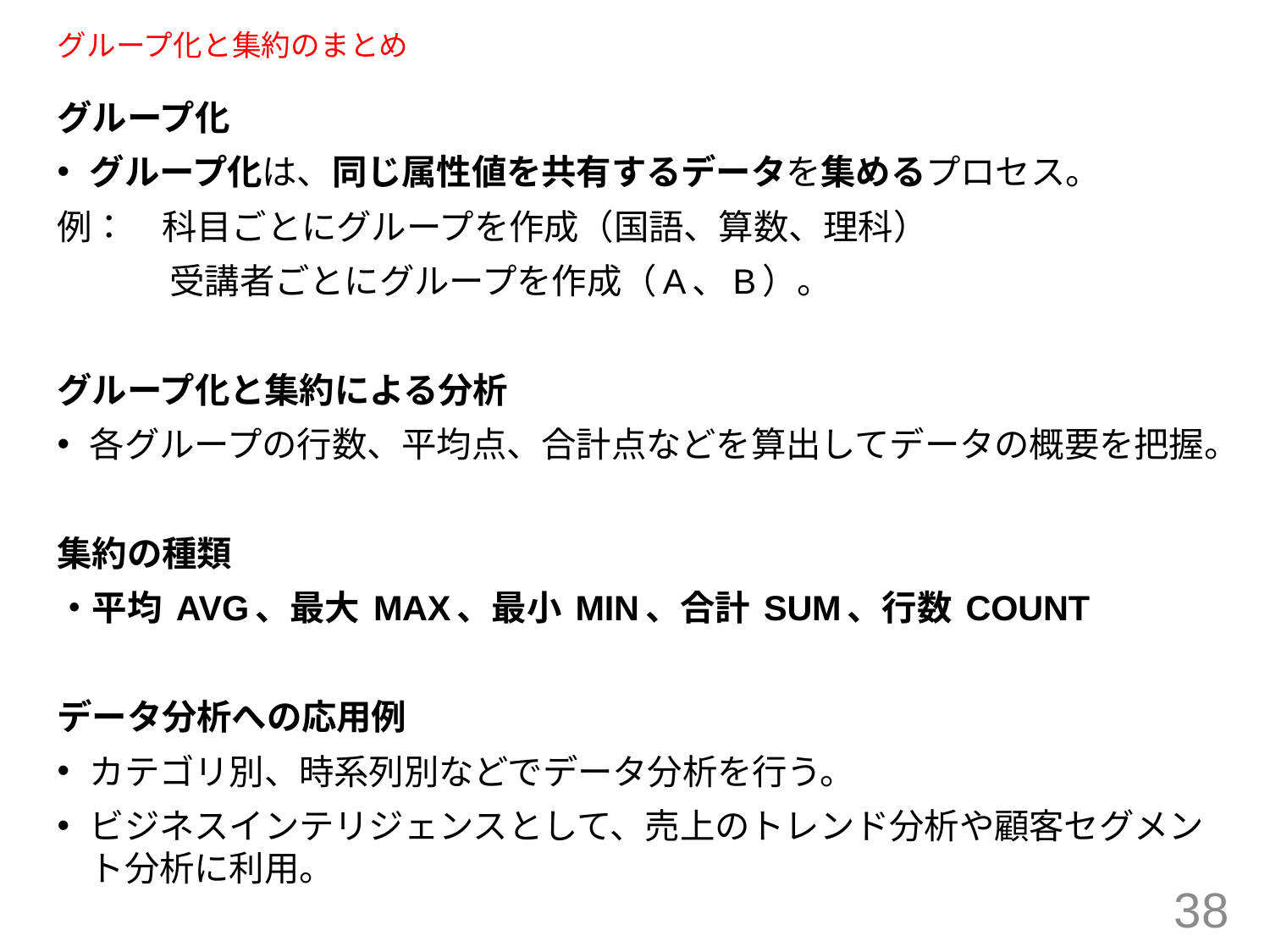

# グループ化と集約のまとめ
グループ化
グループ化は、同じ属性値を共有するデータを集めるプロセス。
例：　科目ごとにグループを作成（国語、算数、理科）
　　　 受講者ごとにグループを作成（A、B）。

グループ化と集約による分析
各グループの行数、平均点、合計点などを算出してデータの概要を把握。

集約の種類
・平均 AVG、最大 MAX、最小 MIN、合計 SUM、行数 COUNT

データ分析への応用例
カテゴリ別、時系列別などでデータ分析を行う。
ビジネスインテリジェンスとして、売上のトレンド分析や顧客セグメント分析に利用。
38